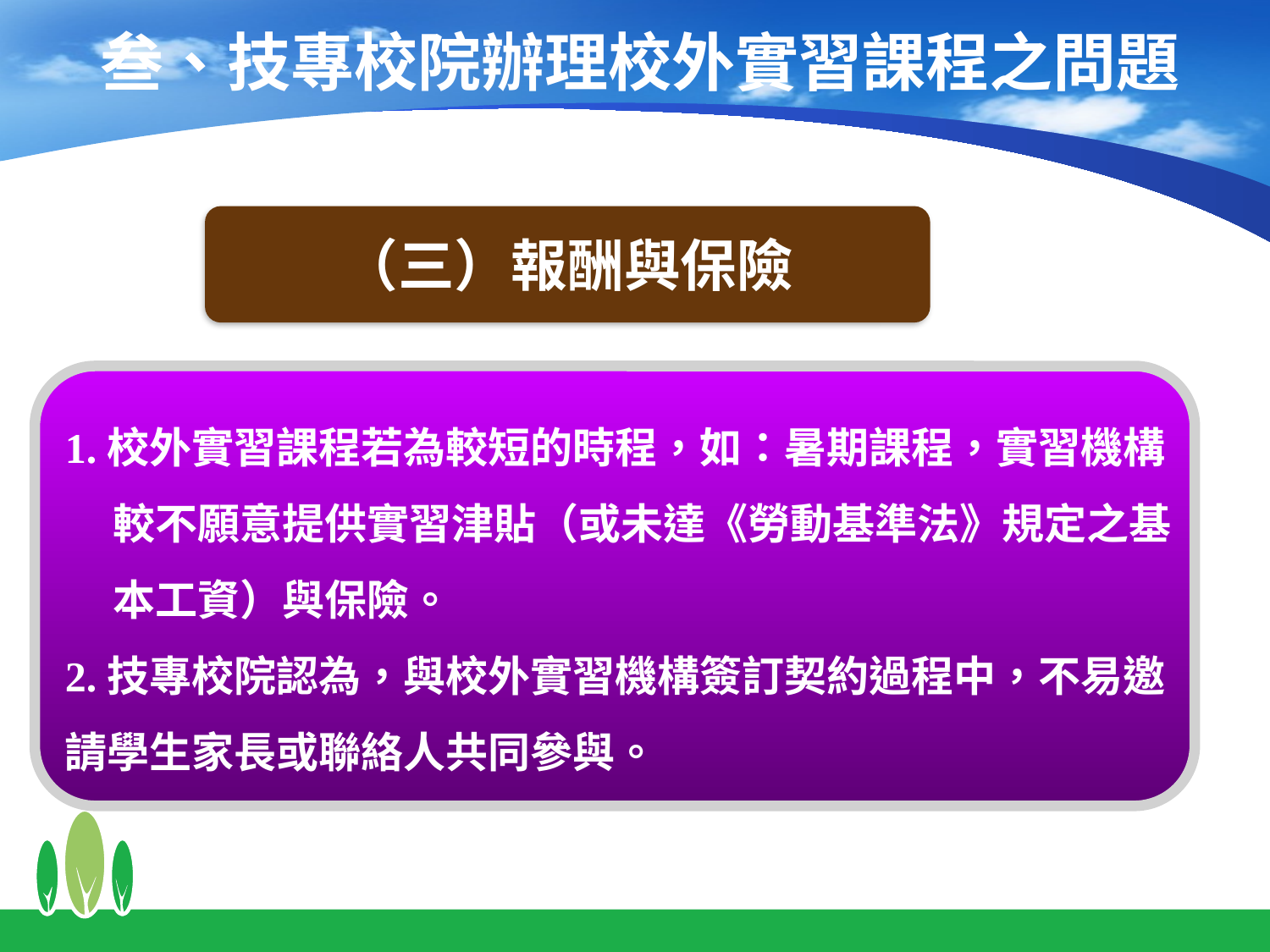

# 叁、技專校院辦理校外實習課程之問題
（三）報酬與保險
1.校外實習課程若為較短的時程，如：暑期課程，實習機構
    較不願意提供實習津貼（或未達《勞動基準法》規定之基
    本工資）與保險。
2.技專校院認為，與校外實習機構簽訂契約過程中，不易邀
請學生家長或聯絡人共同參與。